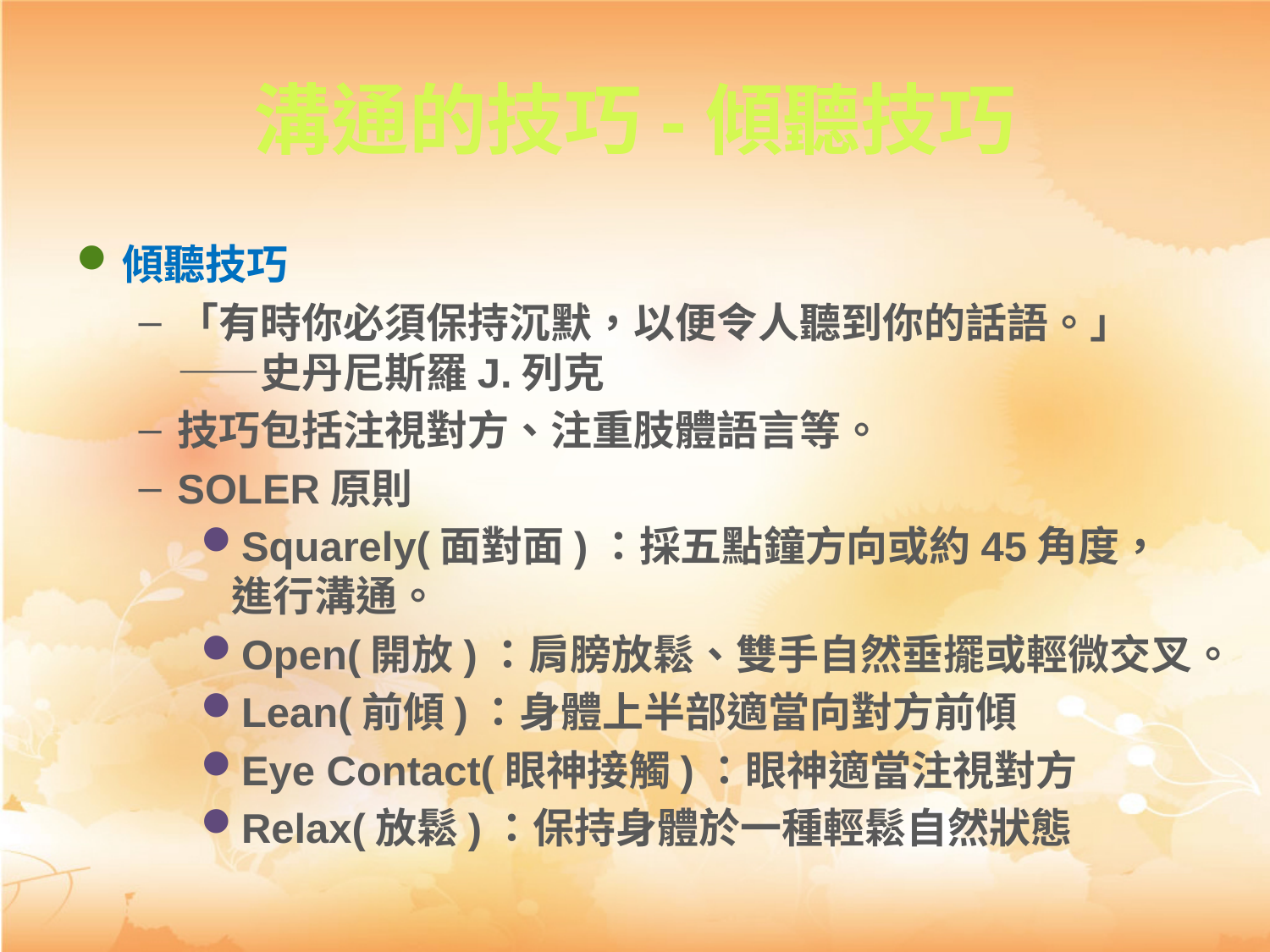

# 溝通的技巧-傾聽技巧
傾聽技巧
「有時你必須保持沉默，以便令人聽到你的話語。」 ——史丹尼斯羅J.列克
技巧包括注視對方、注重肢體語言等。
SOLER原則
Squarely(面對面)：採五點鐘方向或約45角度，進行溝通。
Open(開放)：肩膀放鬆、雙手自然垂擺或輕微交叉。
Lean(前傾)：身體上半部適當向對方前傾
Eye Contact(眼神接觸)：眼神適當注視對方
Relax(放鬆)：保持身體於一種輕鬆自然狀態